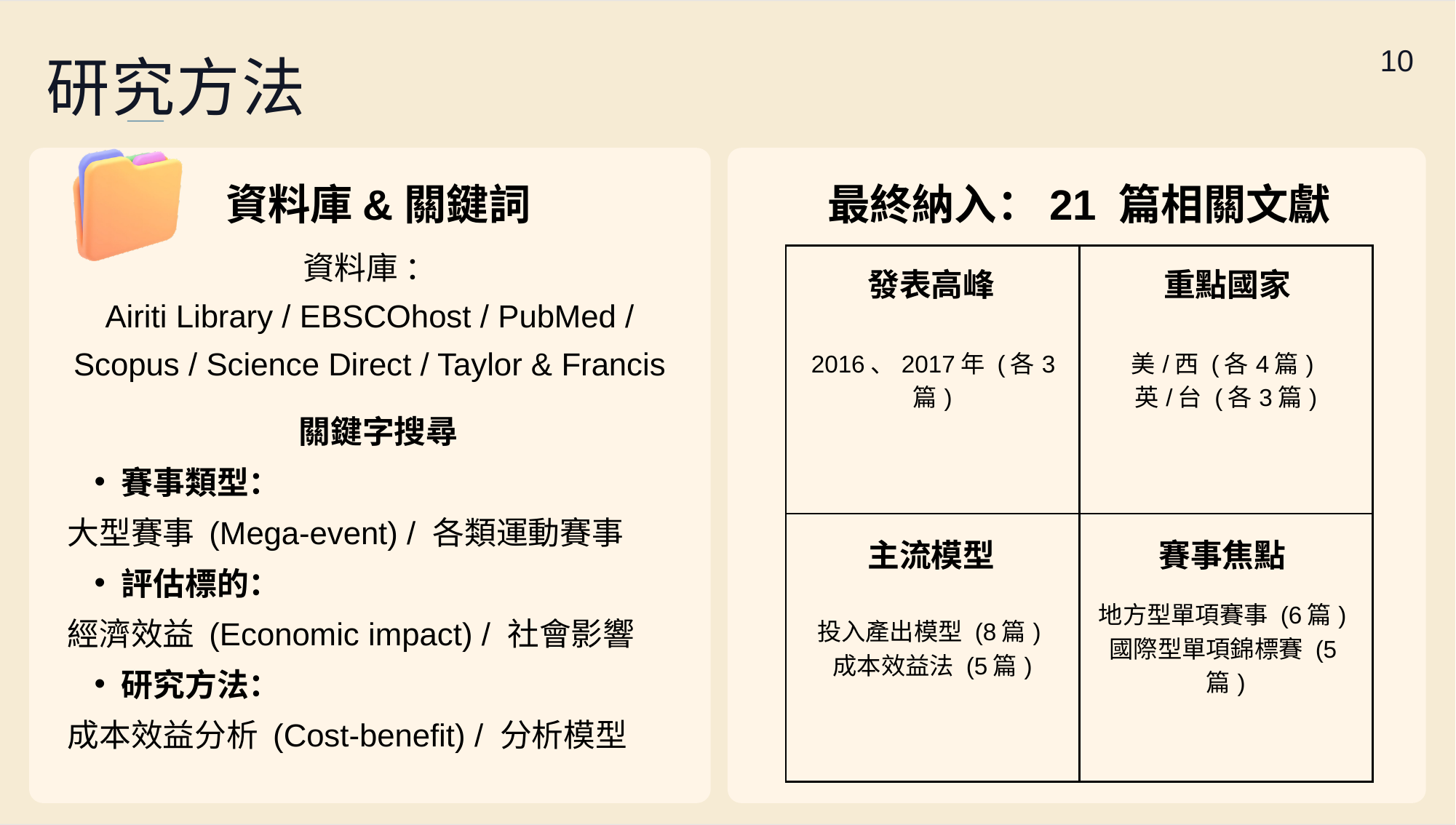

10
研究方法

資料庫&關鍵詞
最終納入：21 篇相關文獻
資料庫 ：
Airiti Library / EBSCOhost / PubMed / Scopus / Science Direct / Taylor & Francis
| 2016、2017年 (各3篇) | 美/西 (各4篇) 英/台 (各3篇) |
| --- | --- |
| 投入產出模型 (8篇) 成本效益法 (5篇) | 地方型單項賽事 (6篇) 國際型單項錦標賽 (5篇) |
發表高峰
重點國家
0 9
/
0 1
關鍵字搜尋
賽事類型：
大型賽事 (Mega-event) / 各類運動賽事
評估標的：
經濟效益 (Economic impact) / 社會影響
研究方法：
成本效益分析 (Cost-benefit) / 分析模型
主流模型
賽事焦點